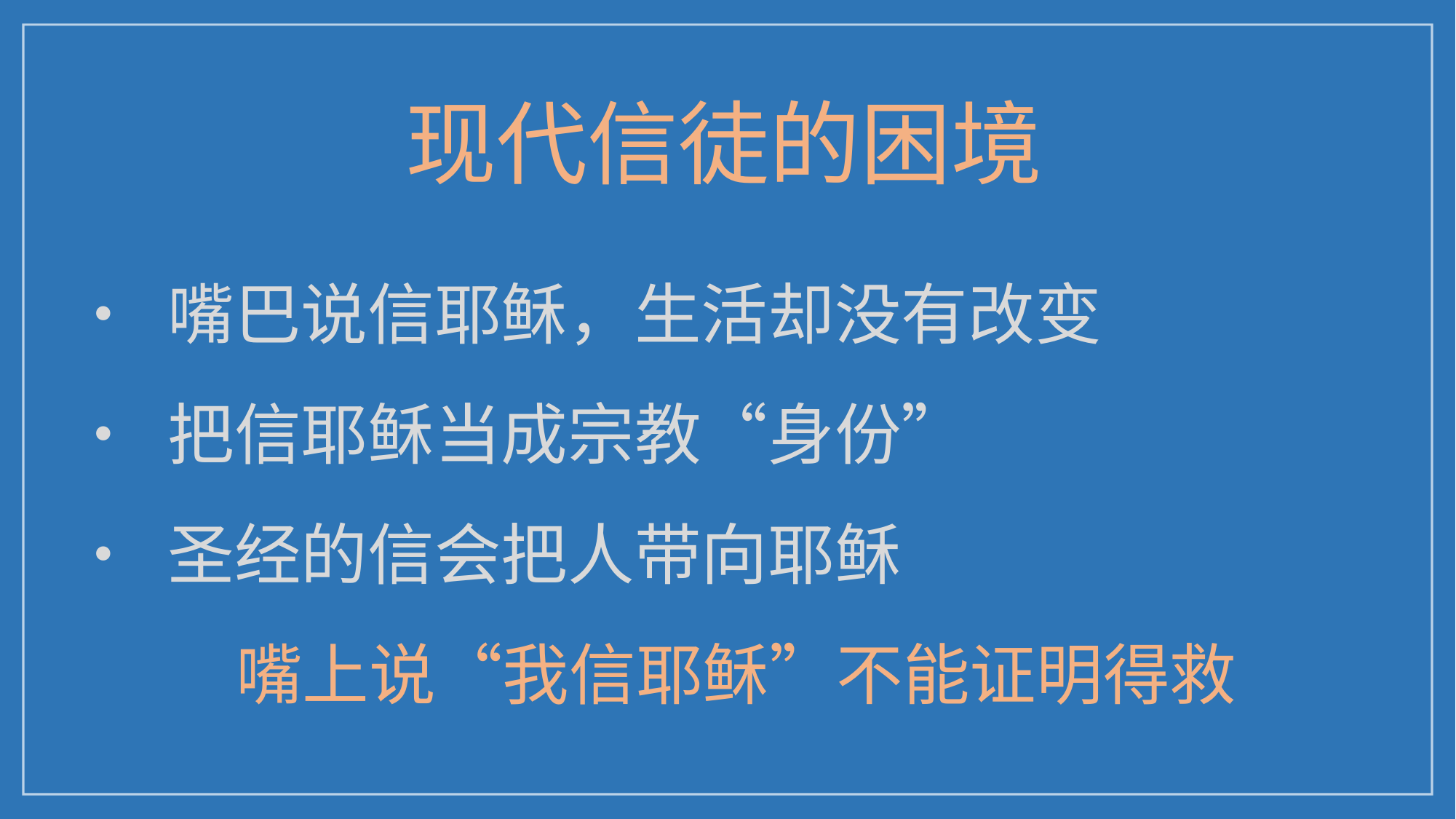

现代信徒的困境
• 嘴巴说信耶稣，生活却没有改变
• 把信耶稣当成宗教“身份”
• 圣经的信会把人带向耶稣
嘴上说“我信耶稣”不能证明得救